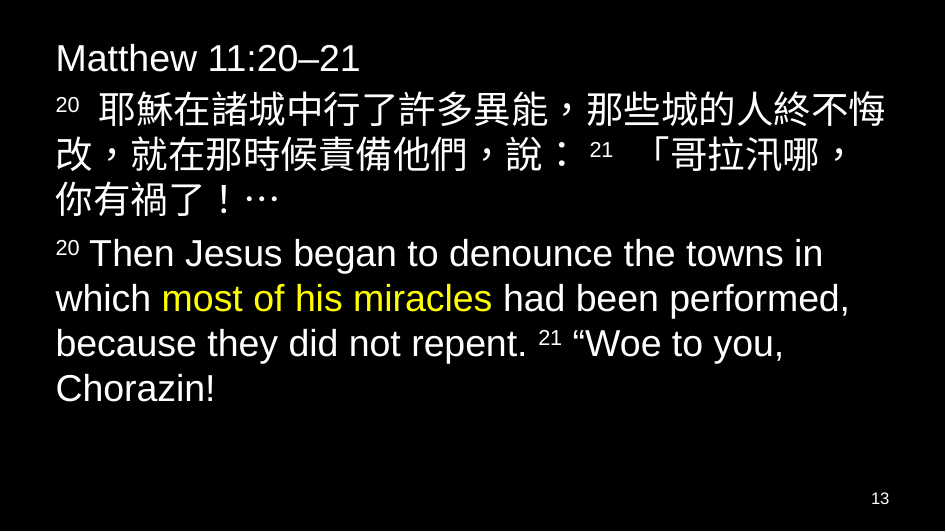

Matthew 11:20–21
20 耶穌在諸城中行了許多異能，那些城的人終不悔改，就在那時候責備他們，說：21 「哥拉汛哪，你有禍了！…
20 Then Jesus began to denounce the towns in which most of his miracles had been performed, because they did not repent. 21 “Woe to you, Chorazin!

13